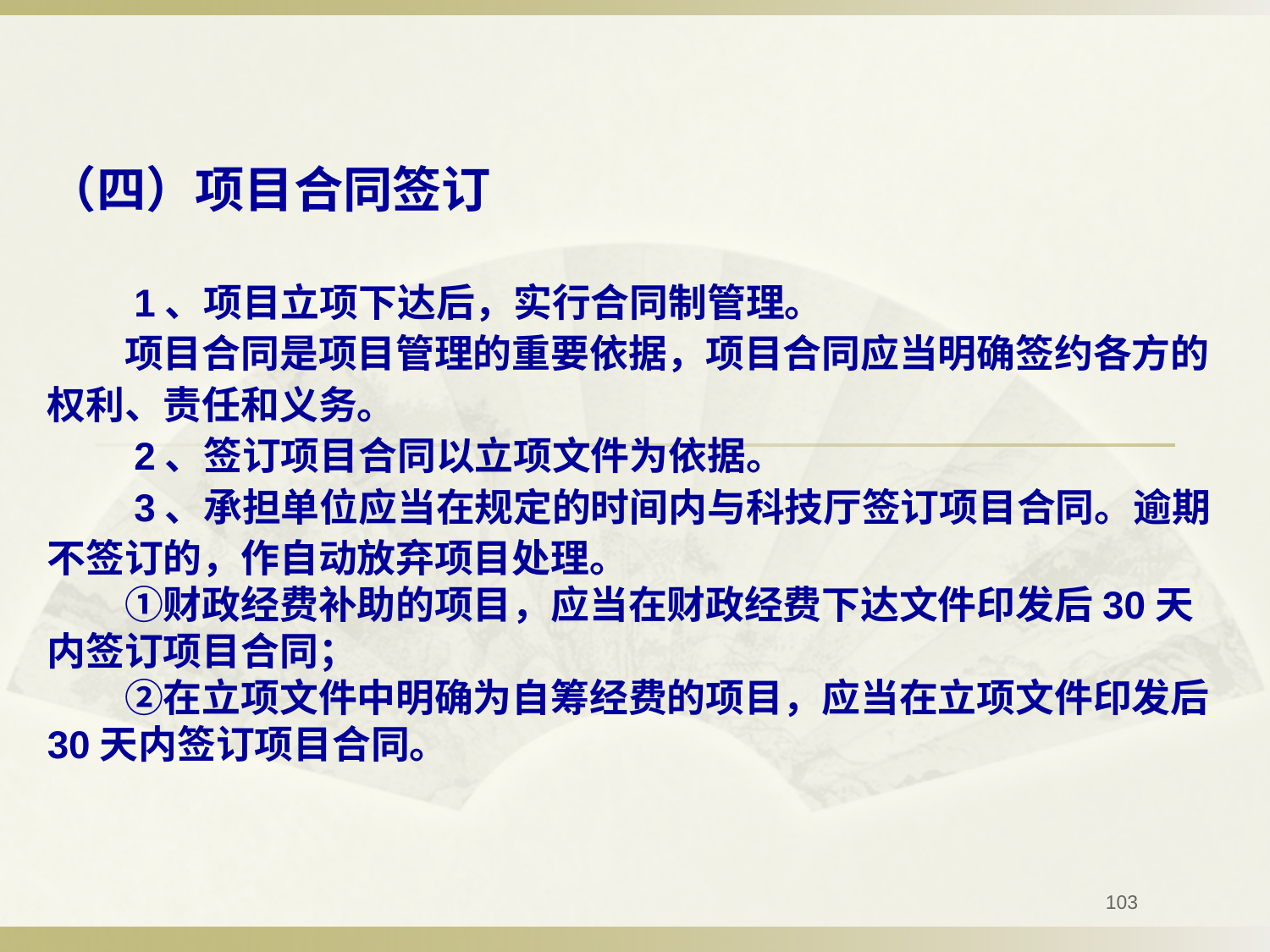

（四）项目合同签订

　　1、项目立项下达后，实行合同制管理。
　　项目合同是项目管理的重要依据，项目合同应当明确签约各方的权利、责任和义务。
　　2、签订项目合同以立项文件为依据。
　　3、承担单位应当在规定的时间内与科技厅签订项目合同。逾期不签订的，作自动放弃项目处理。
　　①财政经费补助的项目，应当在财政经费下达文件印发后30天内签订项目合同；
　　②在立项文件中明确为自筹经费的项目，应当在立项文件印发后30天内签订项目合同。
103